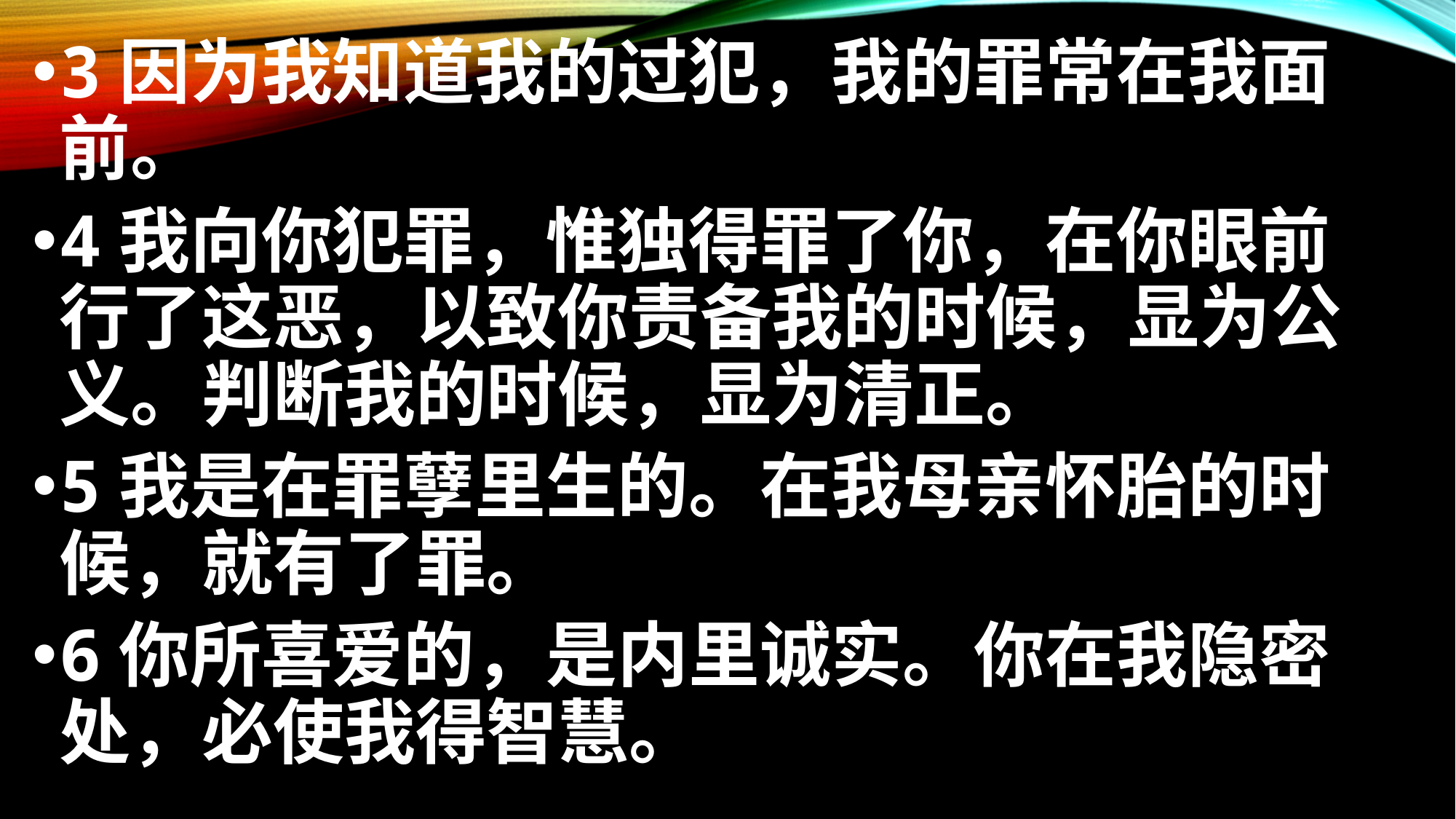

3因为我知道我的过犯，我的罪常在我面前。
4我向你犯罪，惟独得罪了你，在你眼前行了这恶，以致你责备我的时候，显为公义。判断我的时候，显为清正。
5我是在罪孽里生的。在我母亲怀胎的时候，就有了罪。
6你所喜爱的，是内里诚实。你在我隐密处，必使我得智慧。